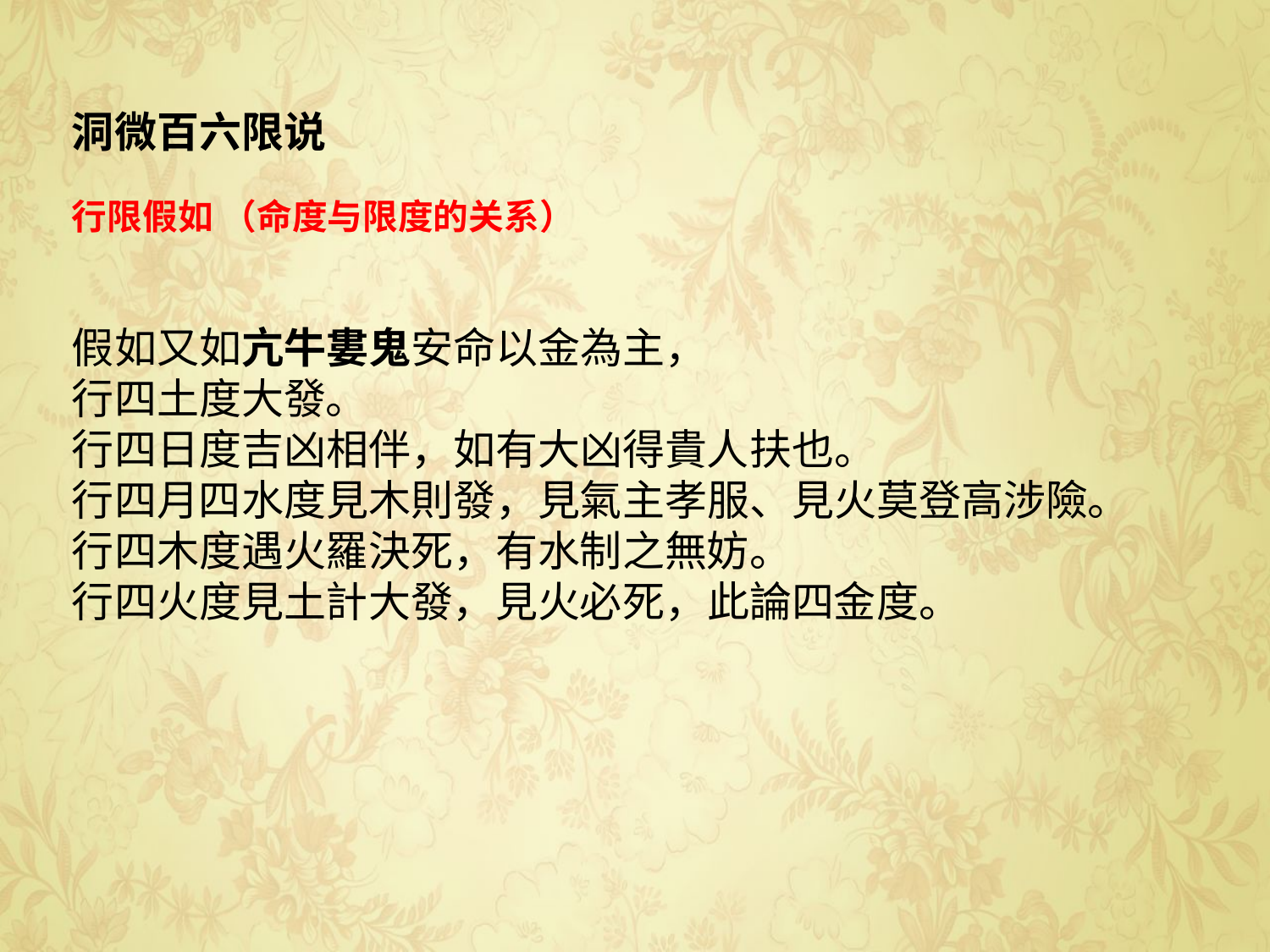

洞微百六限说

行限假如 （命度与限度的关系）

假如又如亢牛婁鬼安命以金為主，
行四土度大發。
行四日度吉凶相伴，如有大凶得貴人扶也。
行四月四水度見木則發，見氣主孝服、見火莫登高涉險。
行四木度遇火羅決死，有水制之無妨。
行四火度見土計大發，見火必死，此論四金度。